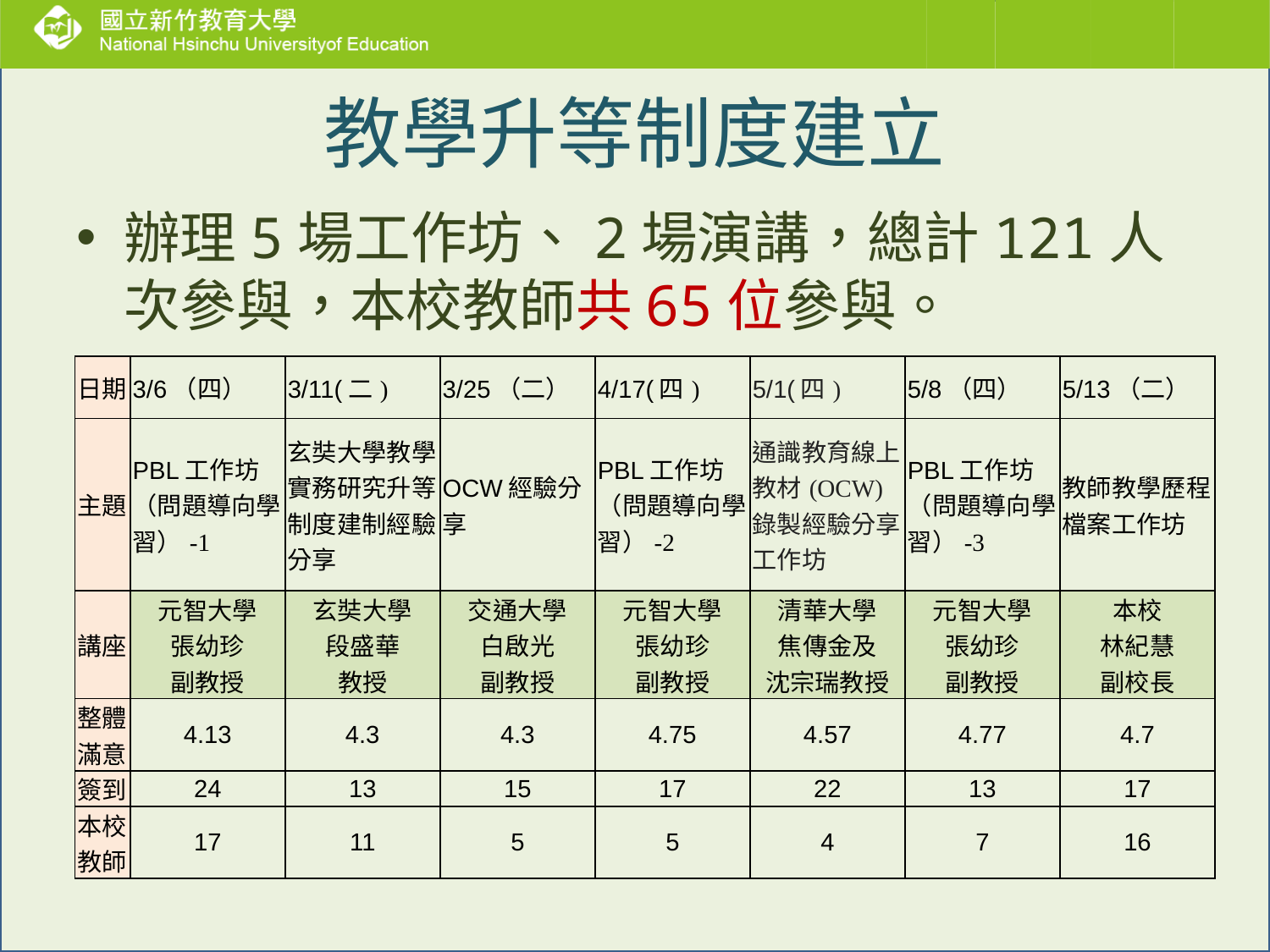

# 教學升等制度建立
辦理5場工作坊、2場演講，總計121人次參與，本校教師共65位參與。
| 日期 | 3/6（四） | 3/11(二) | 3/25（二） | 4/17(四) | 5/1(四) | 5/8（四） | 5/13（二） |
| --- | --- | --- | --- | --- | --- | --- | --- |
| 主題 | PBL工作坊（問題導向學習）-1 | 玄奘大學教學實務研究升等制度建制經驗分享 | OCW經驗分享 | PBL工作坊（問題導向學習）-2 | 通識教育線上教材(OCW)錄製經驗分享工作坊 | PBL工作坊（問題導向學習）-3 | 教師教學歷程檔案工作坊 |
| 講座 | 元智大學 張幼珍 副教授 | 玄奘大學 段盛華 教授 | 交通大學 白啟光 副教授 | 元智大學 張幼珍 副教授 | 清華大學 焦傳金及 沈宗瑞教授 | 元智大學 張幼珍 副教授 | 本校 林紀慧 副校長 |
| 整體滿意 | 4.13 | 4.3 | 4.3 | 4.75 | 4.57 | 4.77 | 4.7 |
| 簽到 | 24 | 13 | 15 | 17 | 22 | 13 | 17 |
| 本校教師 | 17 | 11 | 5 | 5 | 4 | 7 | 16 |